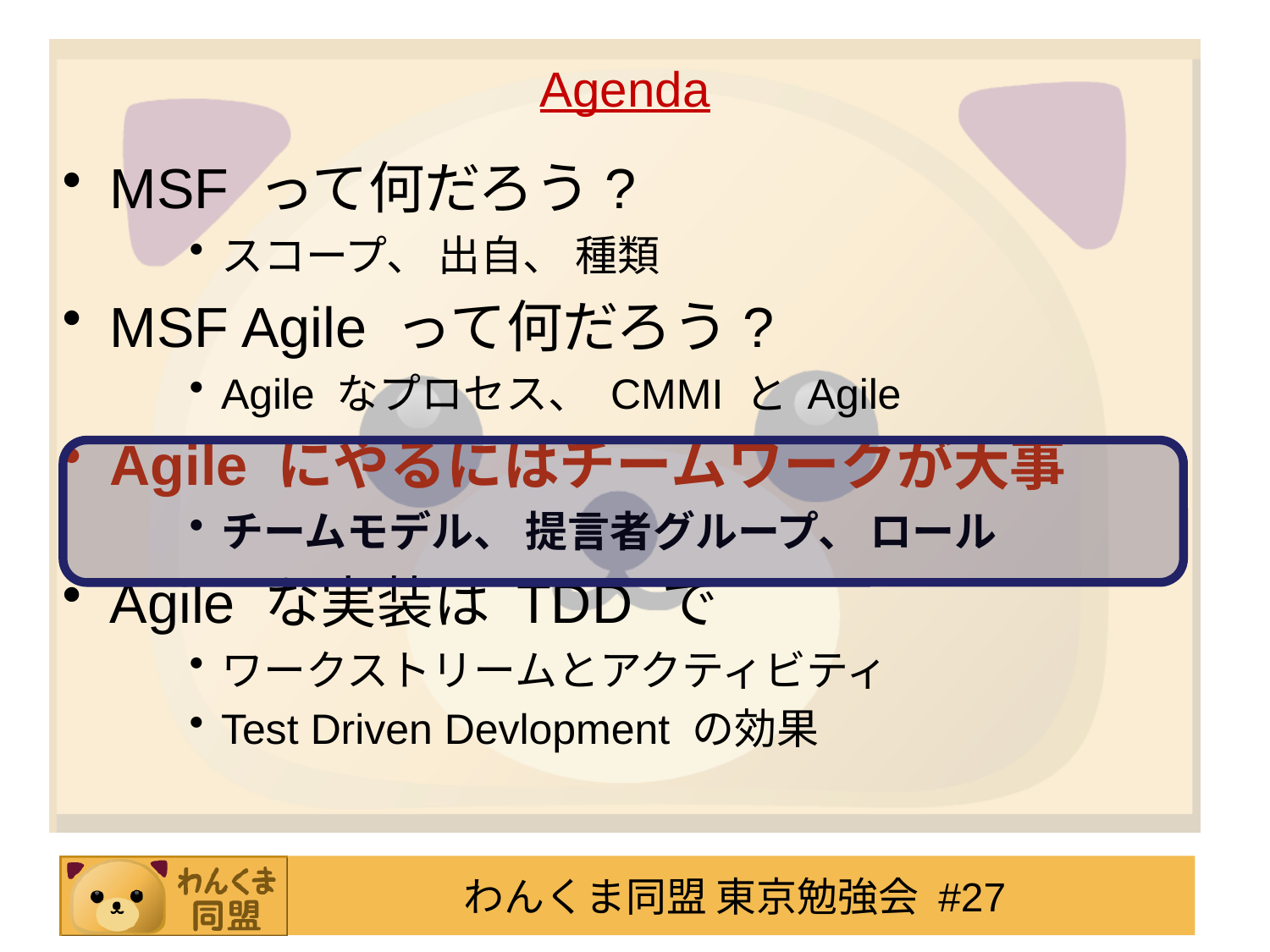

# Agenda
MSF って何だろう?
スコープ、 出自、 種類
MSF Agile って何だろう?
Agile なプロセス、 CMMI と Agile
Agile にやるにはチームワークが大事
チームモデル、 提言者グループ、 ロール
Agile な実装は TDD で
ワークストリームとアクティビティ
Test Driven Devlopment の効果